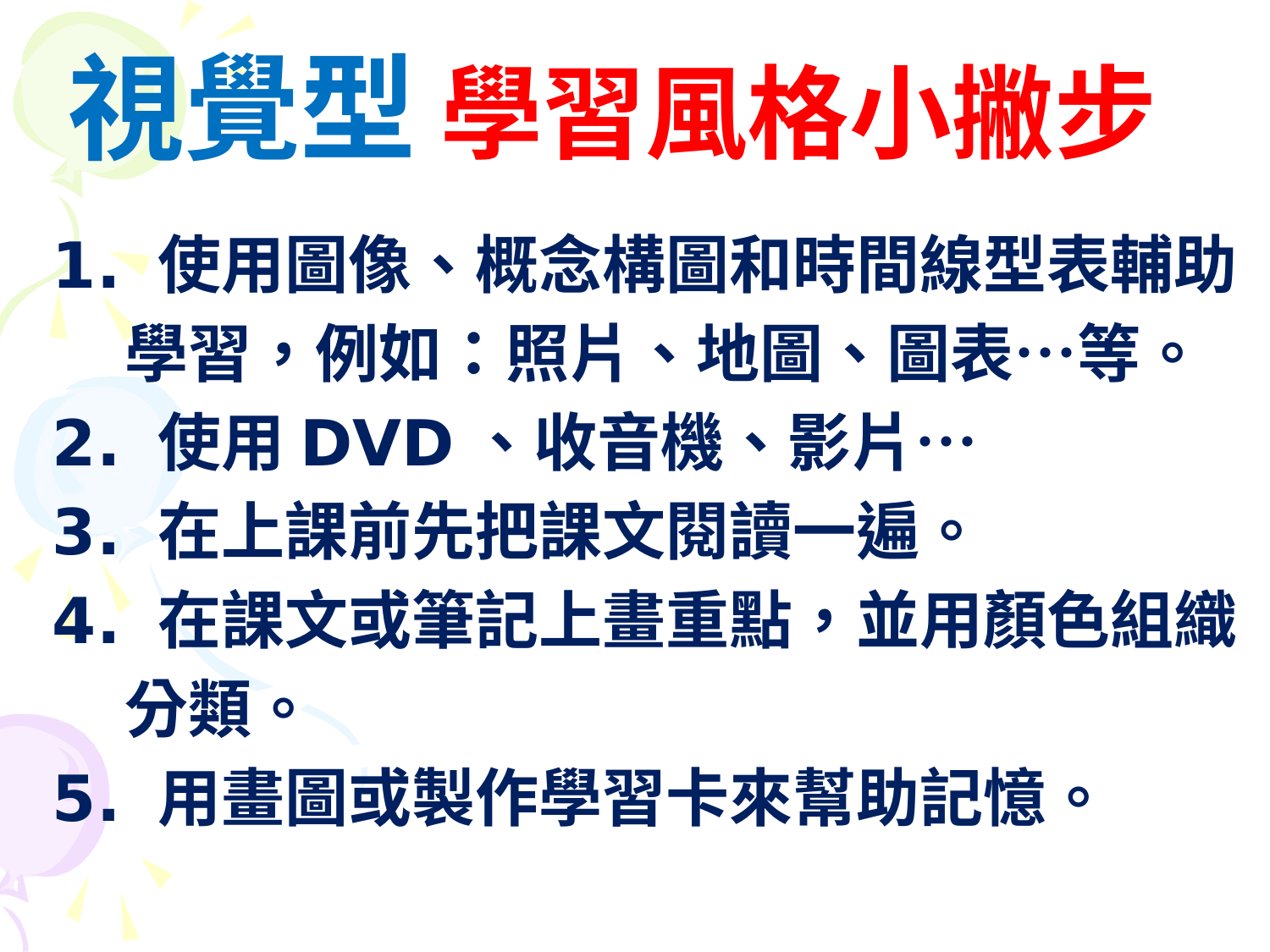

# 視覺型   學習風格小撇步
1. 使用圖像、概念構圖和時間線型表輔助
    學習，例如：照片、地圖、圖表…等。
2. 使用DVD、收音機、影片…
3. 在上課前先把課文閱讀一遍。
4. 在課文或筆記上畫重點，並用顏色組織
    分類。
5. 用畫圖或製作學習卡來幫助記憶。